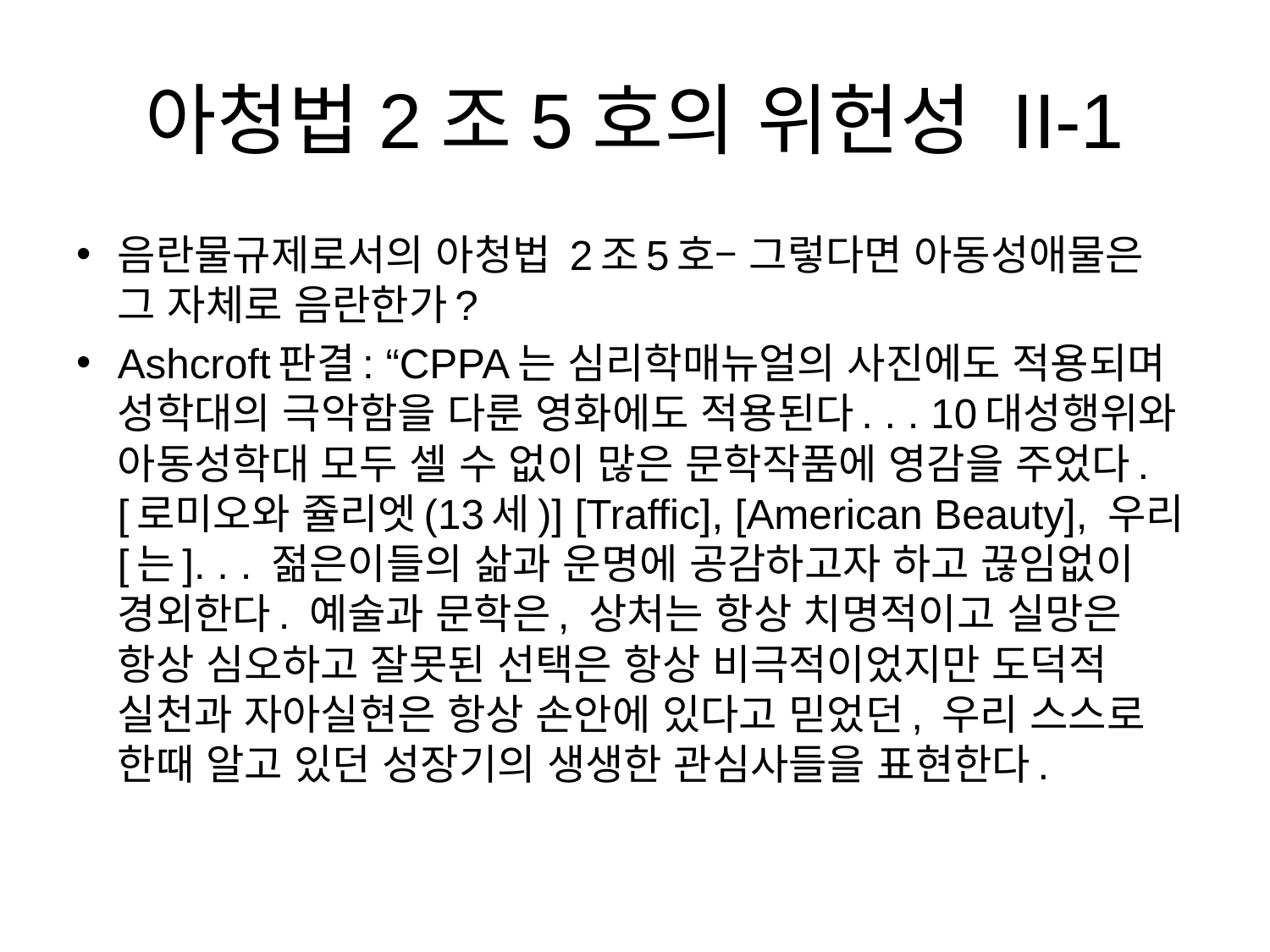

# 아청법2조5호의 위헌성 II-1
음란물규제로서의 아청법 2조5호– 그렇다면 아동성애물은 그 자체로 음란한가?
Ashcroft판결: “CPPA는 심리학매뉴얼의 사진에도 적용되며 성학대의 극악함을 다룬 영화에도 적용된다. . . 10대성행위와 아동성학대 모두 셀 수 없이 많은 문학작품에 영감을 주었다. [로미오와 쥴리엣(13세)] [Traffic], [American Beauty], 우리[는]. . . 젊은이들의 삶과 운명에 공감하고자 하고 끊임없이 경외한다. 예술과 문학은, 상처는 항상 치명적이고 실망은 항상 심오하고 잘못된 선택은 항상 비극적이었지만 도덕적 실천과 자아실현은 항상 손안에 있다고 믿었던, 우리 스스로 한때 알고 있던 성장기의 생생한 관심사들을 표현한다.